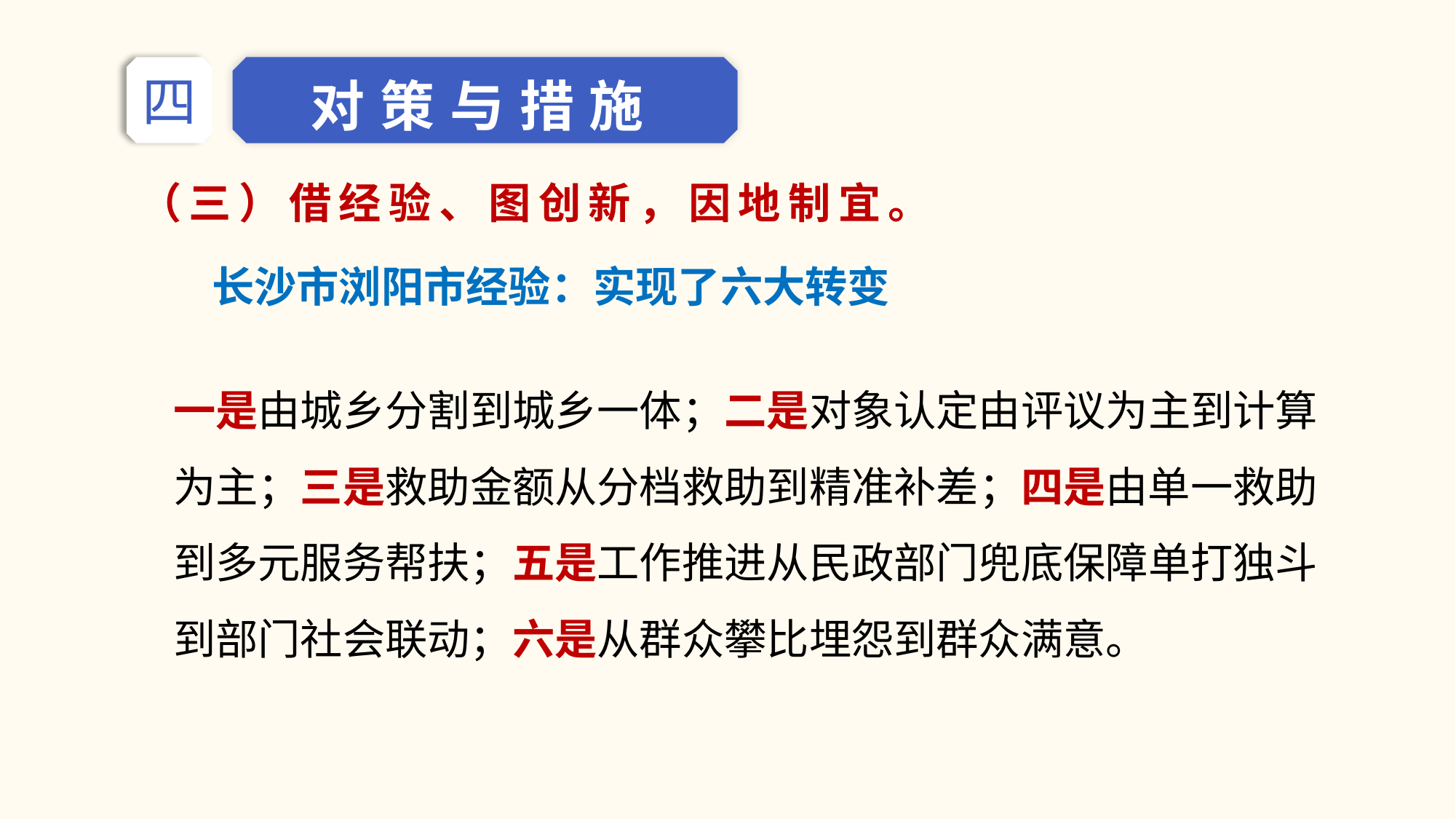

对策与措施

四
（三）借经验、图创新，因地制宜。
长沙市浏阳市经验：实现了六大转变
一是由城乡分割到城乡一体；二是对象认定由评议为主到计算为主；三是救助金额从分档救助到精准补差；四是由单一救助到多元服务帮扶；五是工作推进从民政部门兜底保障单打独斗到部门社会联动；六是从群众攀比埋怨到群众满意。